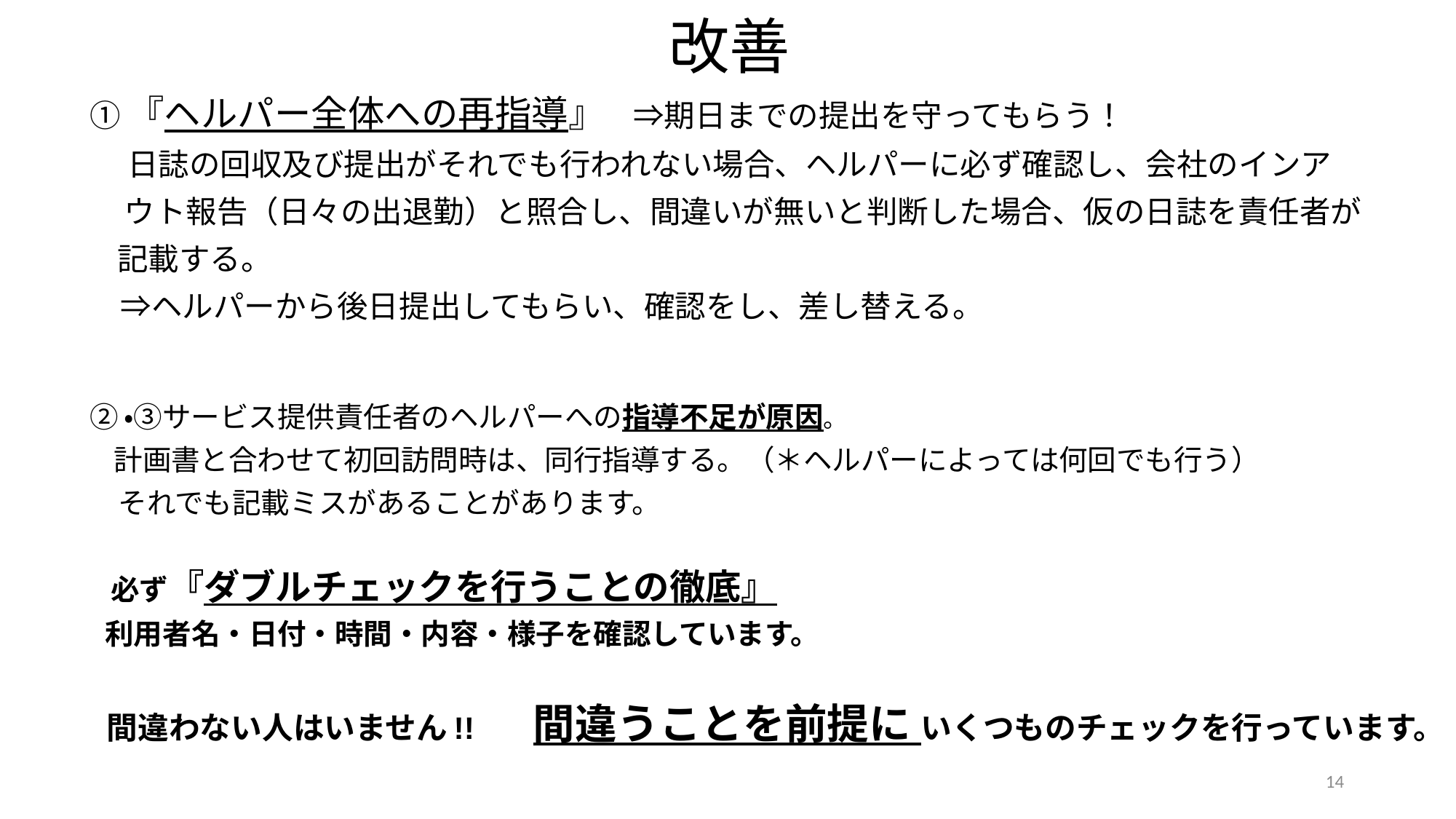

# 改善
①『ヘルパー全体への再指導』　⇒期日までの提出を守ってもらう！
　 日誌の回収及び提出がそれでも行われない場合、ヘルパーに必ず確認し、会社のインア
    ウト報告（日々の出退勤）と照合し、間違いが無いと判断した場合、仮の日誌を責任者が
   記載する。
　⇒ヘルパーから後日提出してもらい、確認をし、差し替える。

②・③サービス提供責任者のヘルパーへの指導不足が原因。
　計画書と合わせて初回訪問時は、同行指導する。（＊ヘルパーによっては何回でも行う）
　それでも記載ミスがあることがあります。

   必ず『ダブルチェックを行うことの徹底』
  利用者名・日付・時間・内容・様子を確認しています。

  間違わない人はいません!!　　間違うことを前提に いくつものチェックを行っています。
14